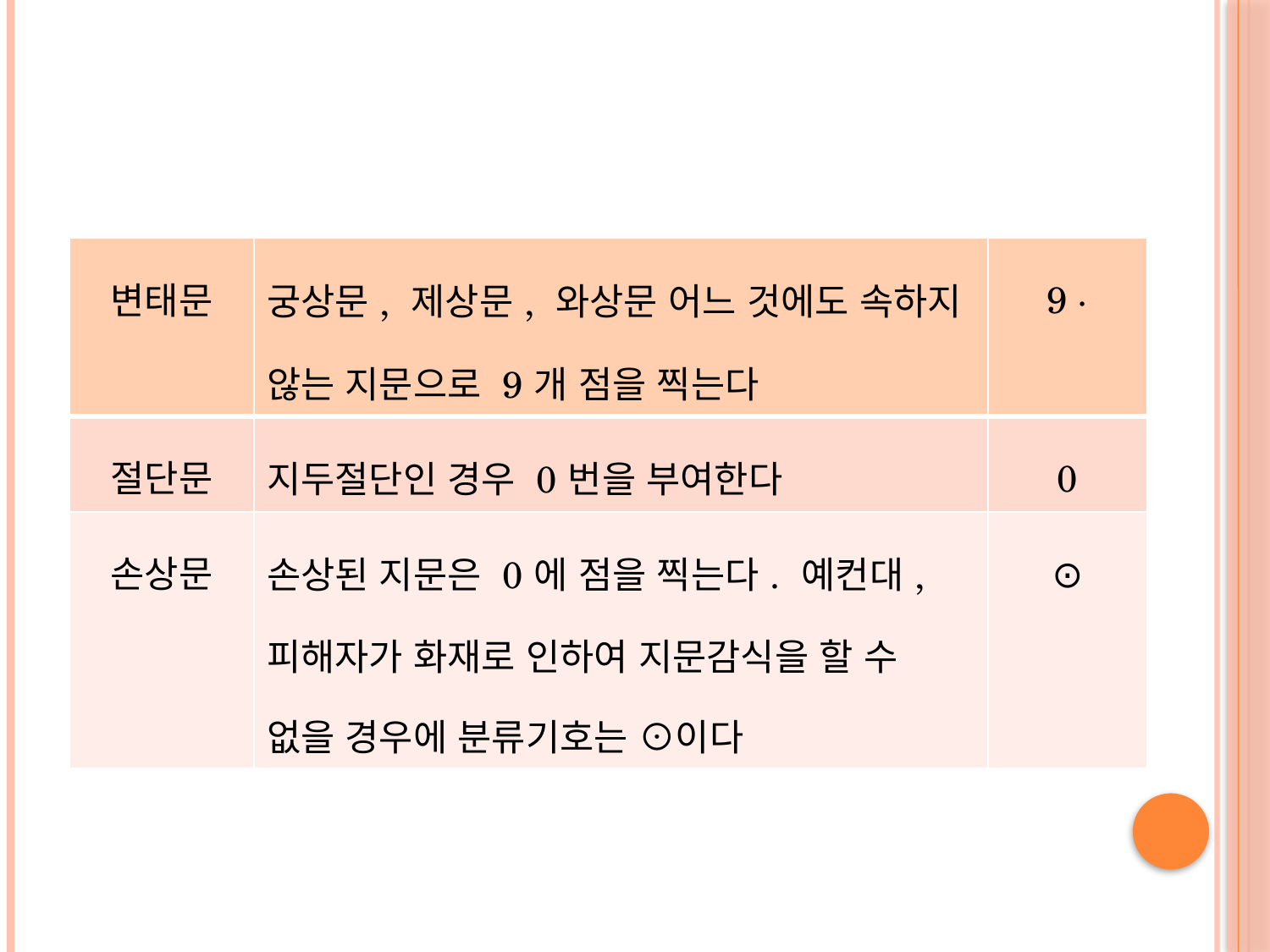

| 변태문 | 궁상문, 제상문, 와상문 어느 것에도 속하지 않는 지문으로 9개 점을 찍는다 | 9 · |
| --- | --- | --- |
| 절단문 | 지두절단인 경우 0번을 부여한다 | 0 |
| 손상문 | 손상된 지문은 0에 점을 찍는다. 예컨대, 피해자가 화재로 인하여 지문감식을 할 수 없을 경우에 분류기호는 ⊙이다 | ⊙ |